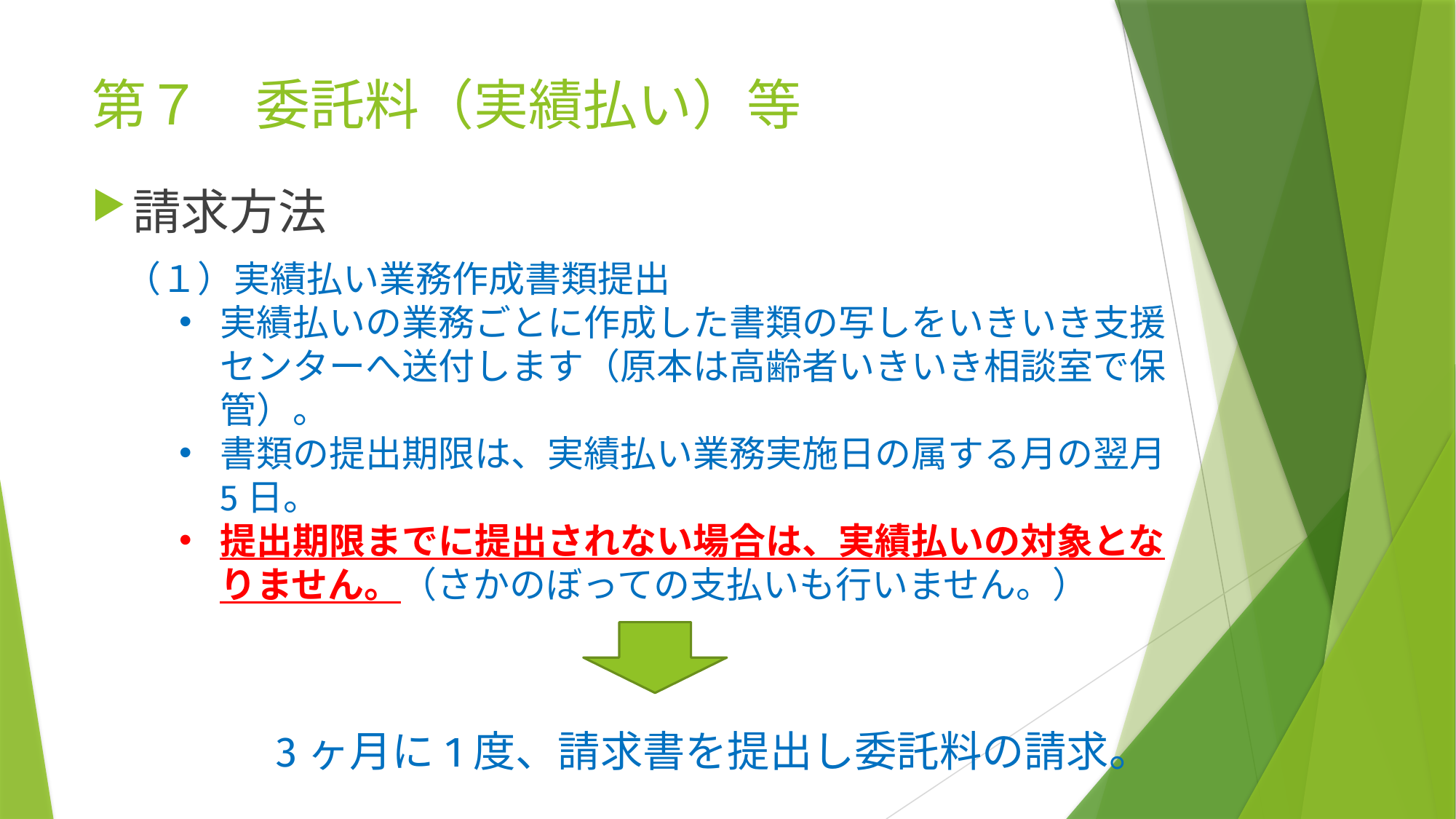

# 第７　委託料（実績払い）等
請求方法
（１）実績払い業務作成書類提出
実績払いの業務ごとに作成した書類の写しをいきいき支援センターへ送付します（原本は高齢者いきいき相談室で保管）。
書類の提出期限は、実績払い業務実施日の属する月の翌月5日。
提出期限までに提出されない場合は、実績払いの対象となりません。（さかのぼっての支払いも行いません。）

3ヶ月に1度、請求書を提出し委託料の請求。